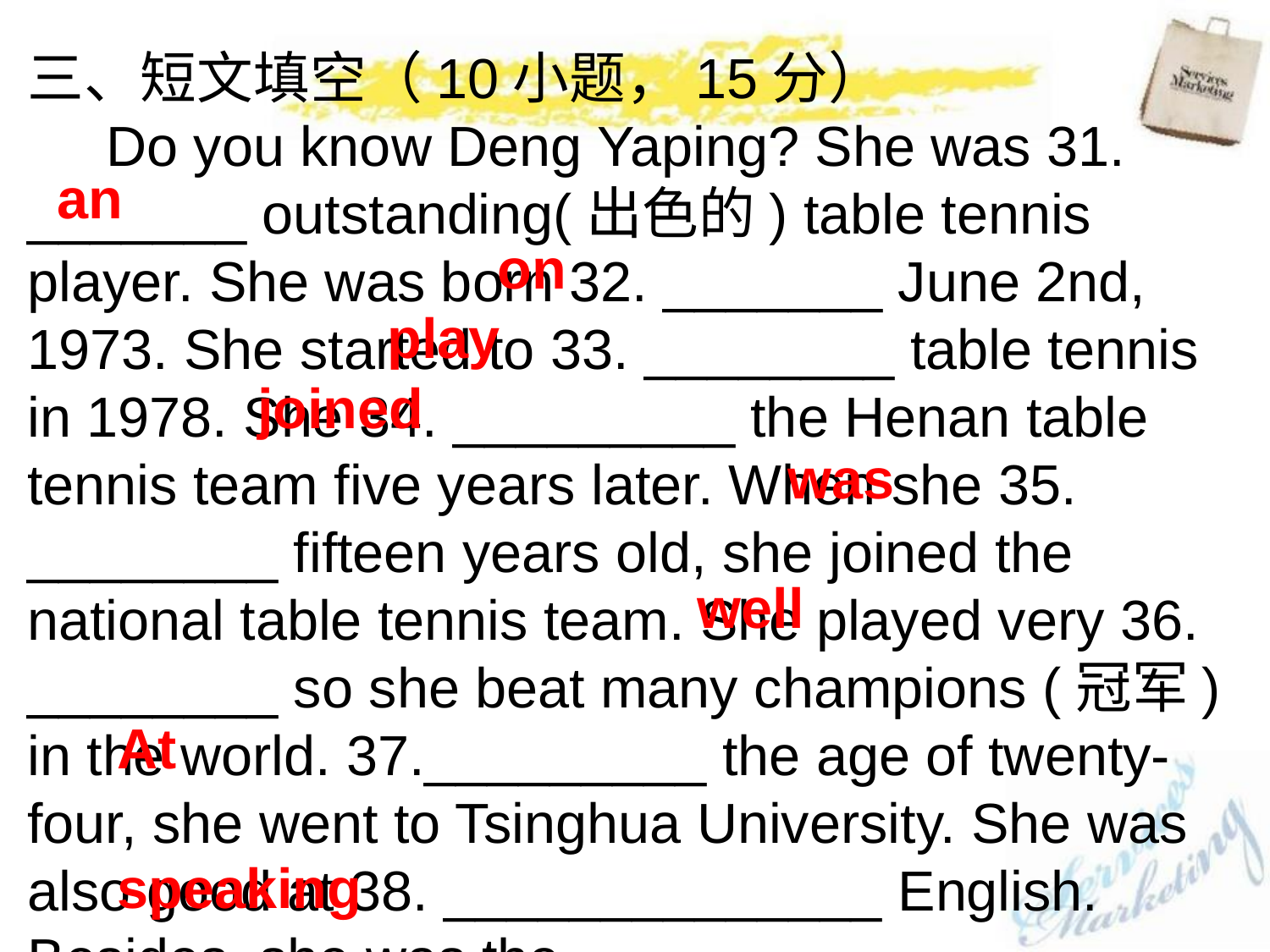

三、短文填空（10小题，15分）
     Do you know Deng Yaping? She was 31. _______ outstanding(出色的) table tennis player. She was born 32. _______ June 2nd, 1973. She started to 33. ________ table tennis in 1978. She 34. _________ the Henan table tennis team five years later. When she 35. ________ fifteen years old, she joined the national table tennis team. She played very 36. ________ so she beat many champions (冠军) in the world. 37._________ the age of twenty-four, she went to Tsinghua University. She was also good at 38. ______________ English. Besides, she was the
an
on
play
joined
was
well
At
speaking